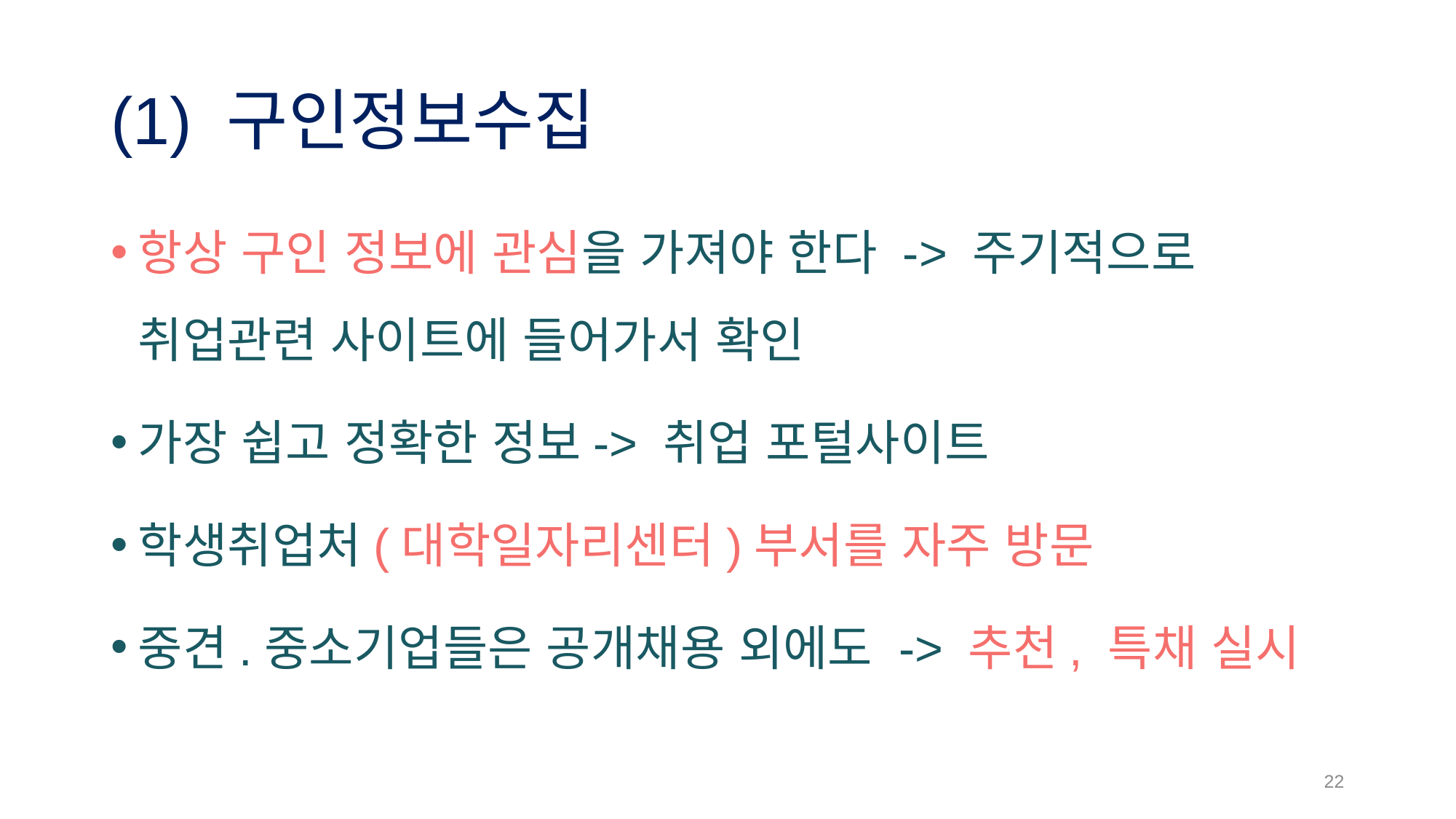

# (1) 구인정보수집
항상 구인 정보에 관심을 가져야 한다 -> 주기적으로 취업관련 사이트에 들어가서 확인
가장 쉽고 정확한 정보-> 취업 포털사이트
학생취업처(대학일자리센터)부서를 자주 방문
중견.중소기업들은 공개채용 외에도 -> 추천, 특채 실시
22